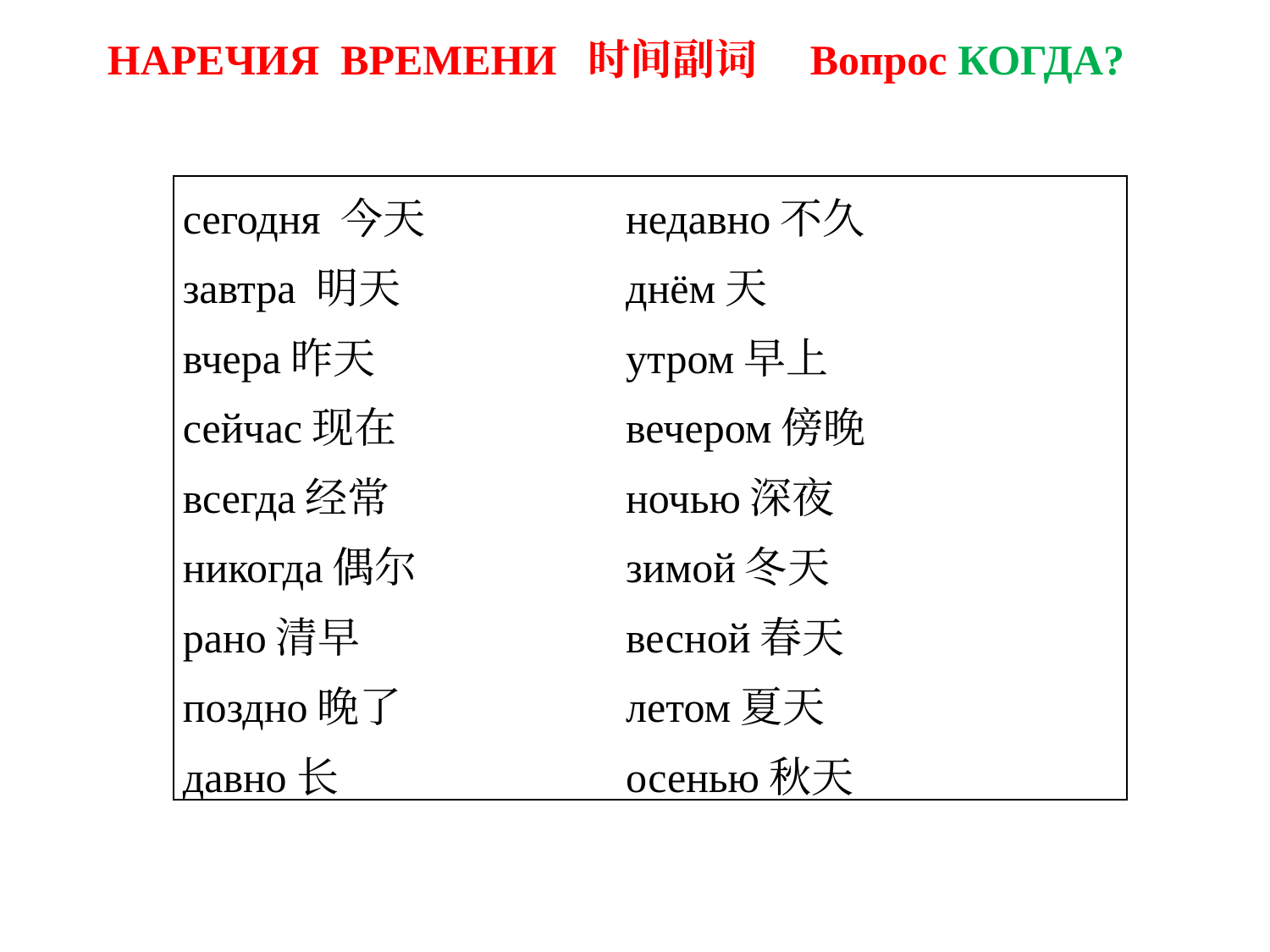

Наречия  времени  时间副词    Вопрос Когда?
| сегодня 今天 завтра 明天 вчера昨天 сейчас现在 всегда经常 никогда偶尔 рано清早 поздно晚了 давно长 | недавно不久 днём天 утром早上 вечером傍晚 ночью深夜 зимой冬天 весной春天 летом夏天 осенью秋天 |
| --- | --- |